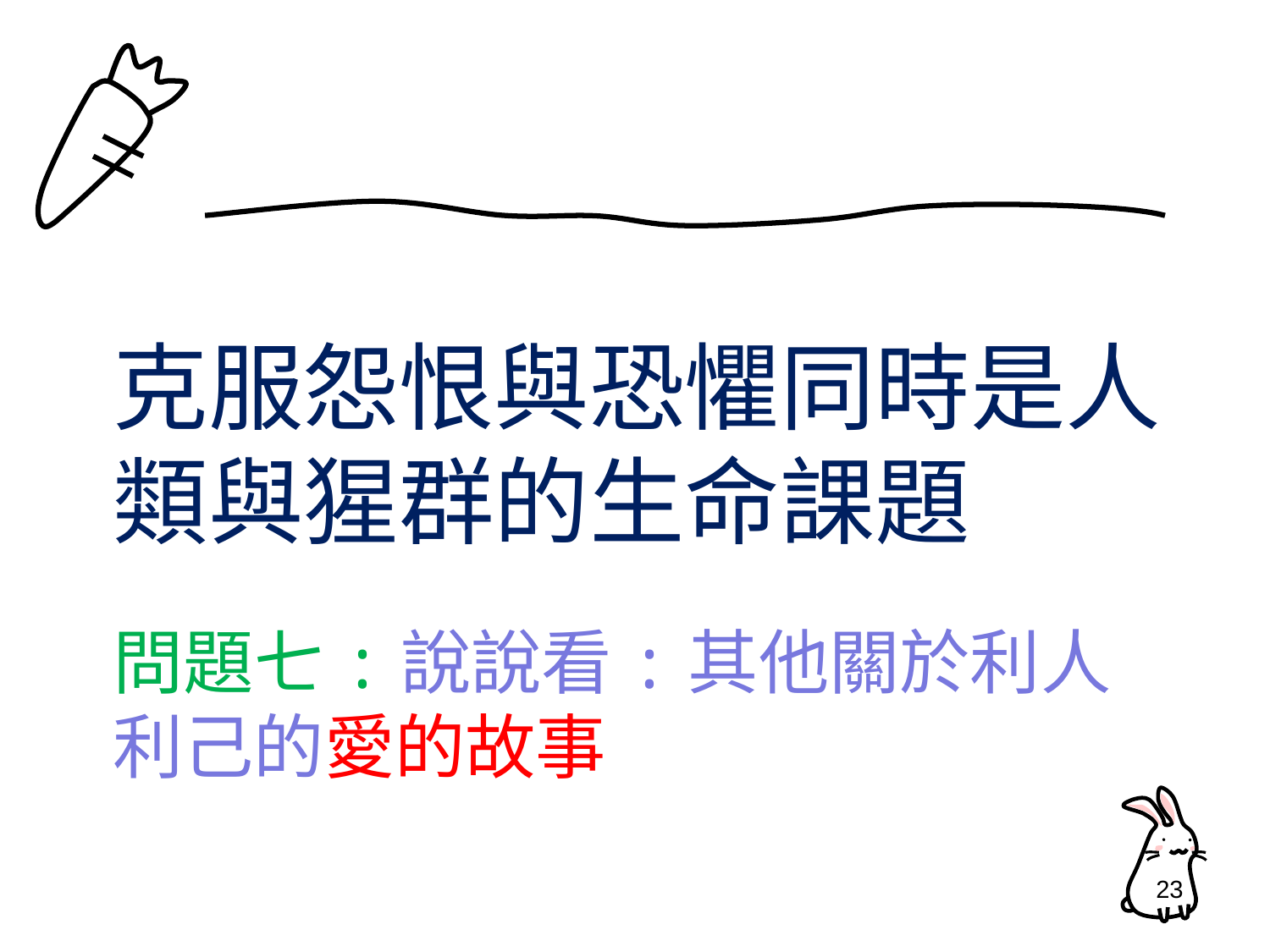

克服怨恨與恐懼同時是人類與猩群的生命課題

# 問題七:說說看:其他關於利人利己的愛的故事
23